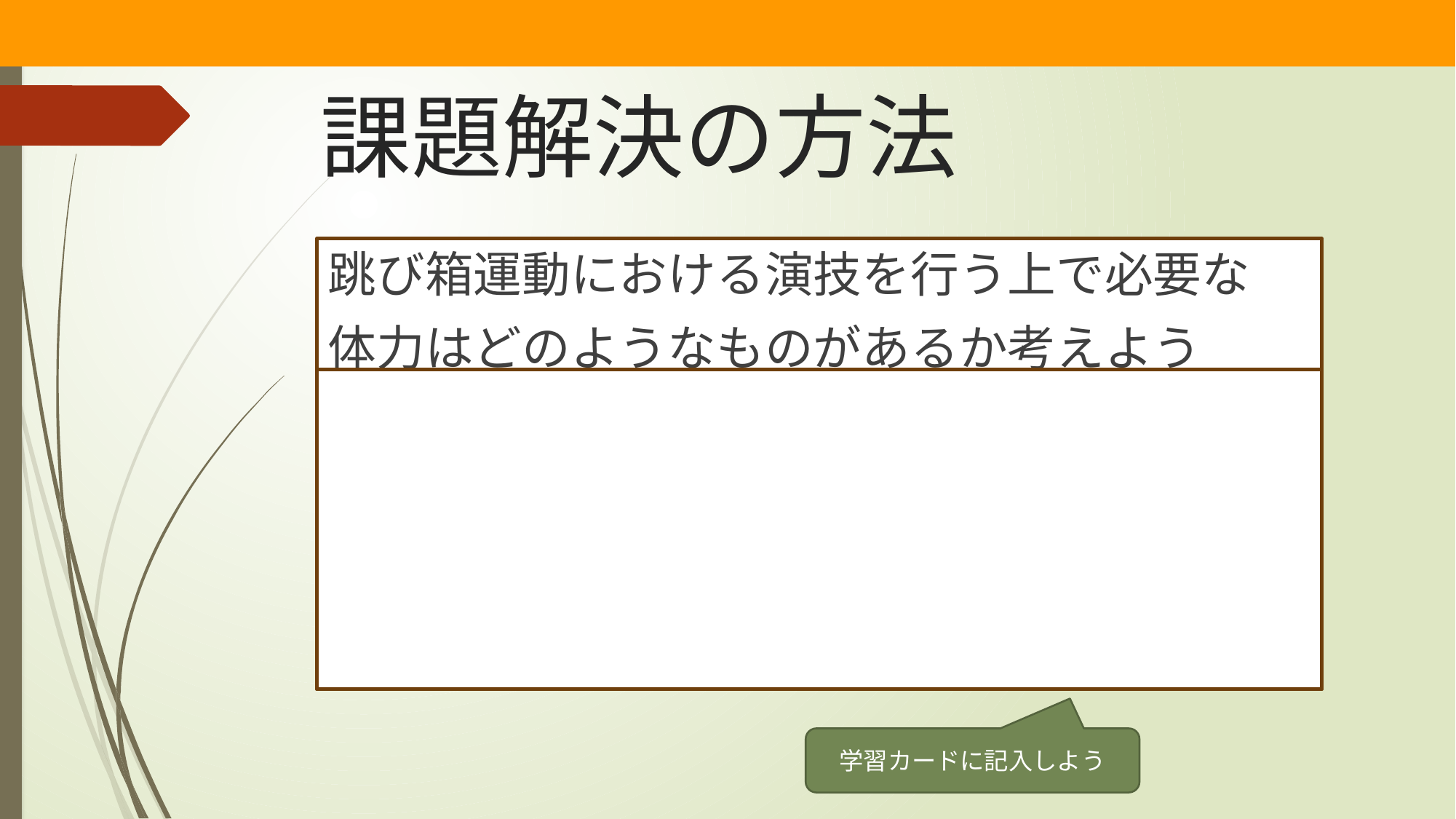

# 課題解決の方法
跳び箱運動における演技を行う上で必要な
体力はどのようなものがあるか考えよう

学習カードに記入しよう